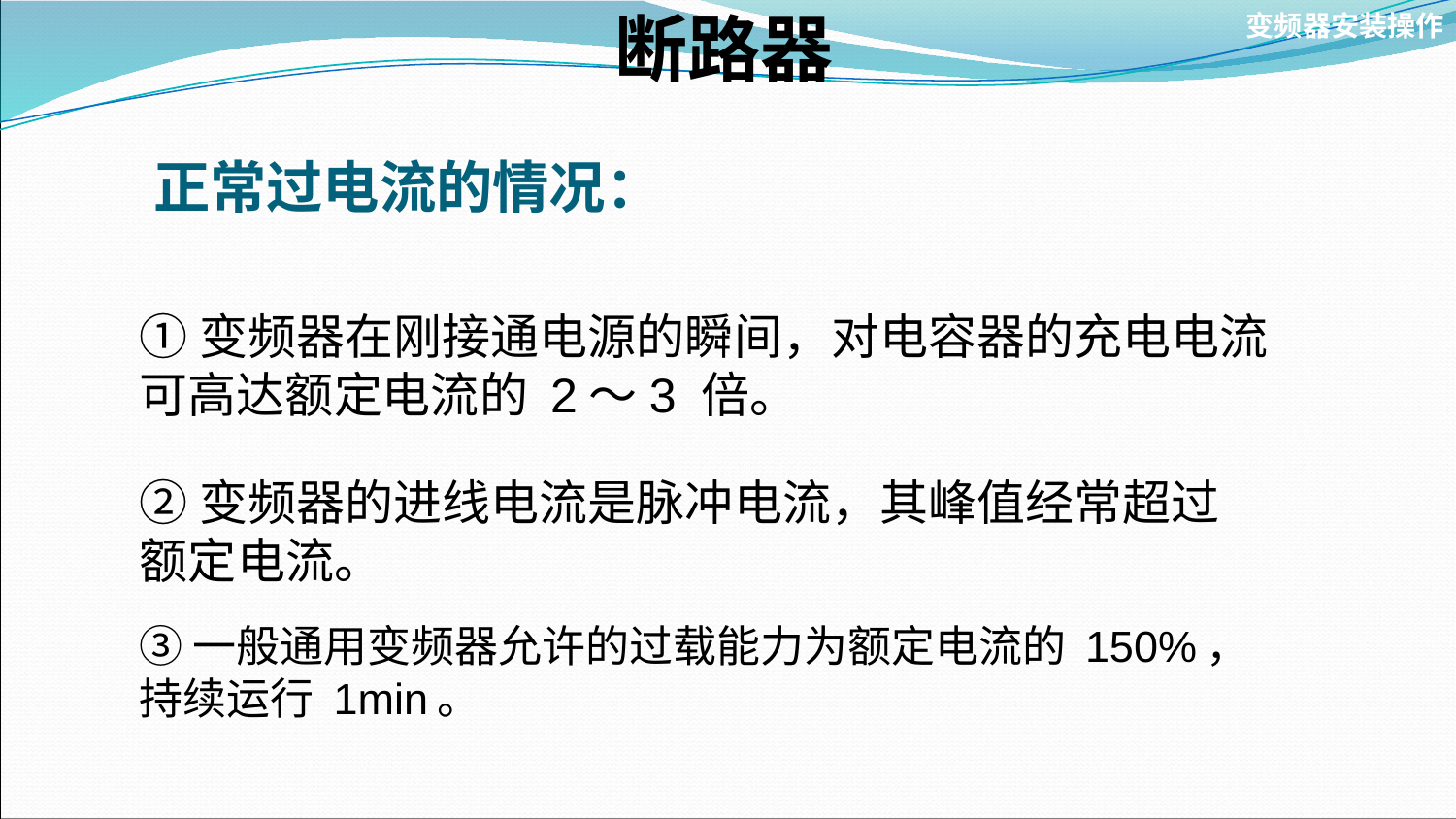

断路器
变频器安装操作
# 正常过电流的情况：
①变频器在刚接通电源的瞬间，对电容器的充电电流可高达额定电流的 2～3 倍。
②变频器的进线电流是脉冲电流，其峰值经常超过额定电流。
③一般通用变频器允许的过载能力为额定电流的 150%，持续运行 1min。